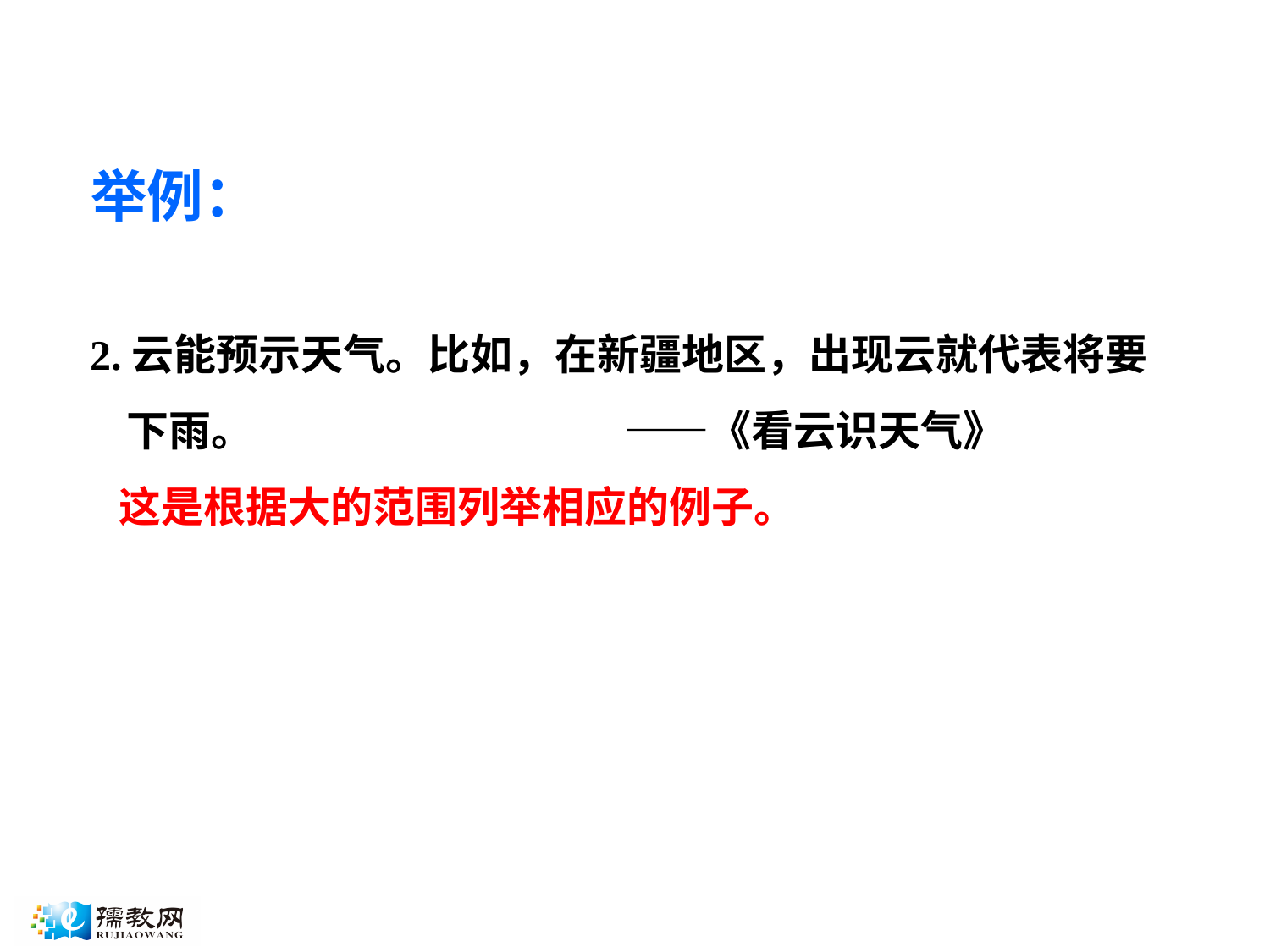

举例：
2.云能预示天气。比如，在新疆地区，出现云就代表将要下雨。                                       ——《看云识天气》
  这是根据大的范围列举相应的例子。